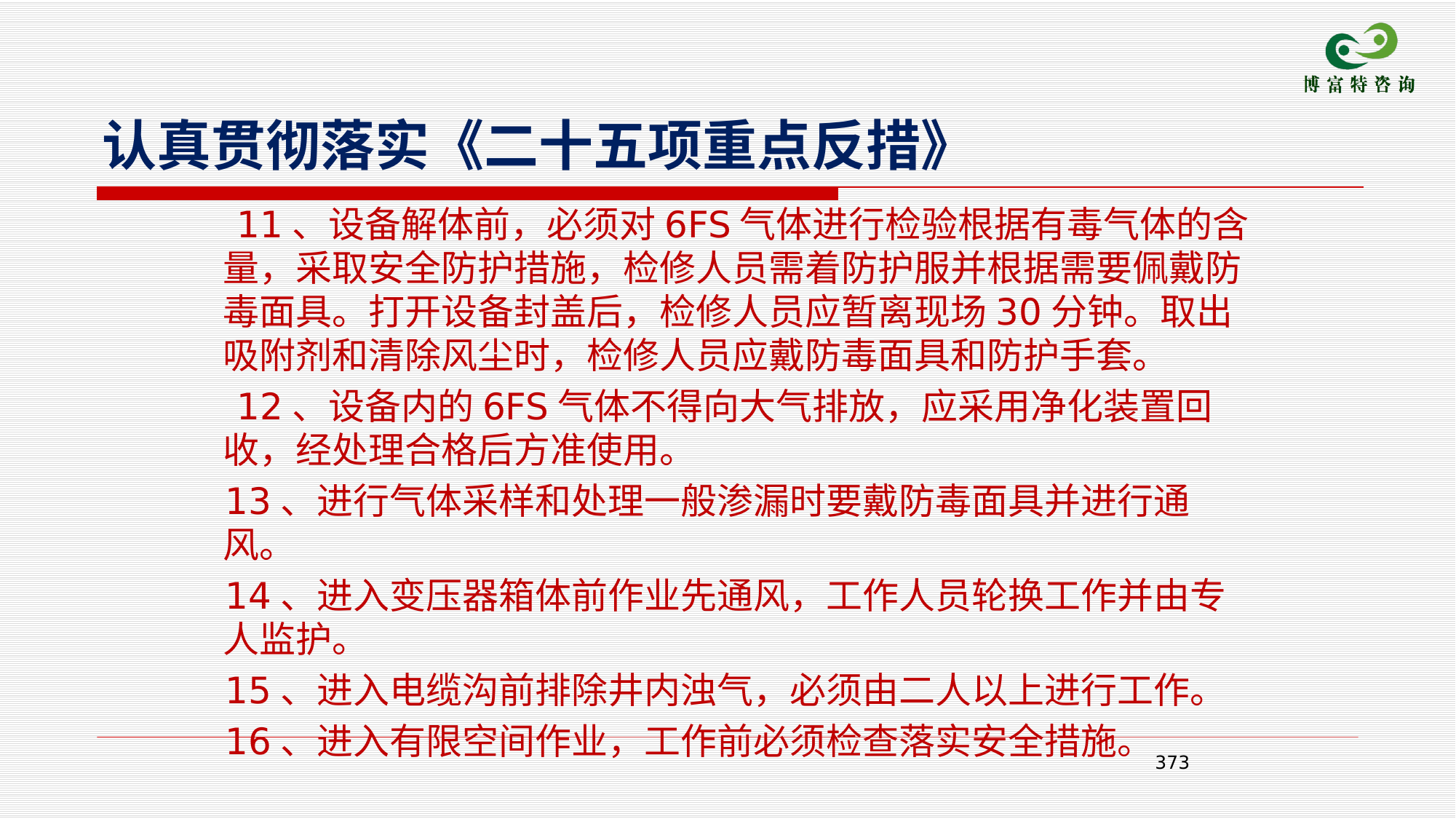

认真贯彻落实《二十五项重点反措》
      11、设备解体前，必须对6FS气体进行检验根据有毒气体的含量，采取安全防护措施，检修人员需着防护服并根据需要佩戴防毒面具。打开设备封盖后，检修人员应暂离现场30分钟。取出吸附剂和清除风尘时，检修人员应戴防毒面具和防护手套。
      12、设备内的6FS气体不得向大气排放，应采用净化装置回收，经处理合格后方准使用。
     13、进行气体采样和处理一般渗漏时要戴防毒面具并进行通风。
     14、进入变压器箱体前作业先通风，工作人员轮换工作并由专人监护。
     15、进入电缆沟前排除井内浊气，必须由二人以上进行工作。
     16、进入有限空间作业，工作前必须检查落实安全措施。

373